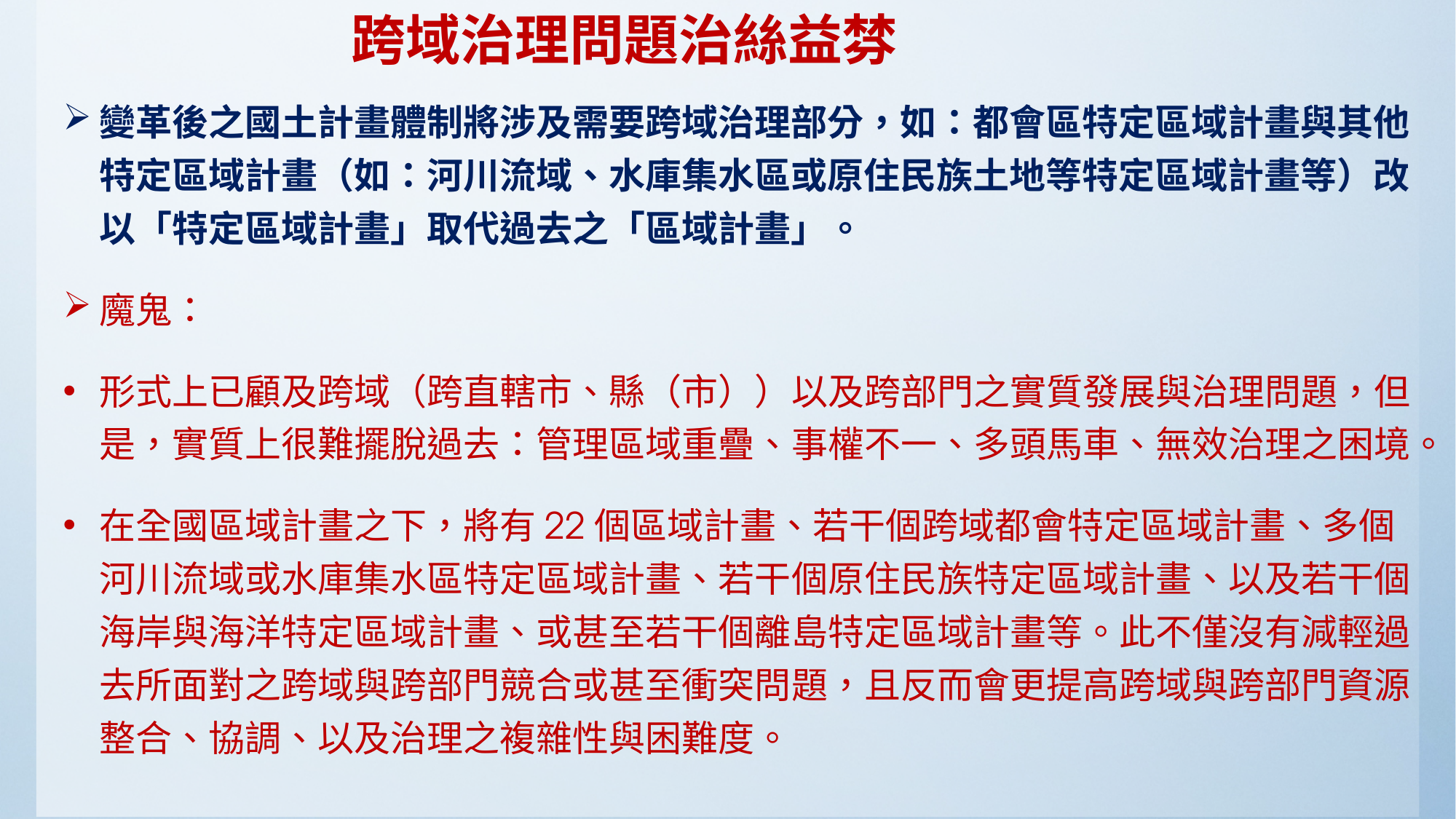

跨域治理問題治絲益棼
#
變革後之國土計畫體制將涉及需要跨域治理部分，如：都會區特定區域計畫與其他特定區域計畫（如：河川流域、水庫集水區或原住民族土地等特定區域計畫等）改以「特定區域計畫」取代過去之「區域計畫」。
魔鬼：
形式上已顧及跨域（跨直轄市、縣（市））以及跨部門之實質發展與治理問題，但是，實質上很難擺脫過去：管理區域重疊、事權不一、多頭馬車、無效治理之困境。
在全國區域計畫之下，將有22個區域計畫、若干個跨域都會特定區域計畫、多個河川流域或水庫集水區特定區域計畫、若干個原住民族特定區域計畫、以及若干個海岸與海洋特定區域計畫、或甚至若干個離島特定區域計畫等。此不僅沒有減輕過去所面對之跨域與跨部門競合或甚至衝突問題，且反而會更提高跨域與跨部門資源整合、協調、以及治理之複雜性與困難度。